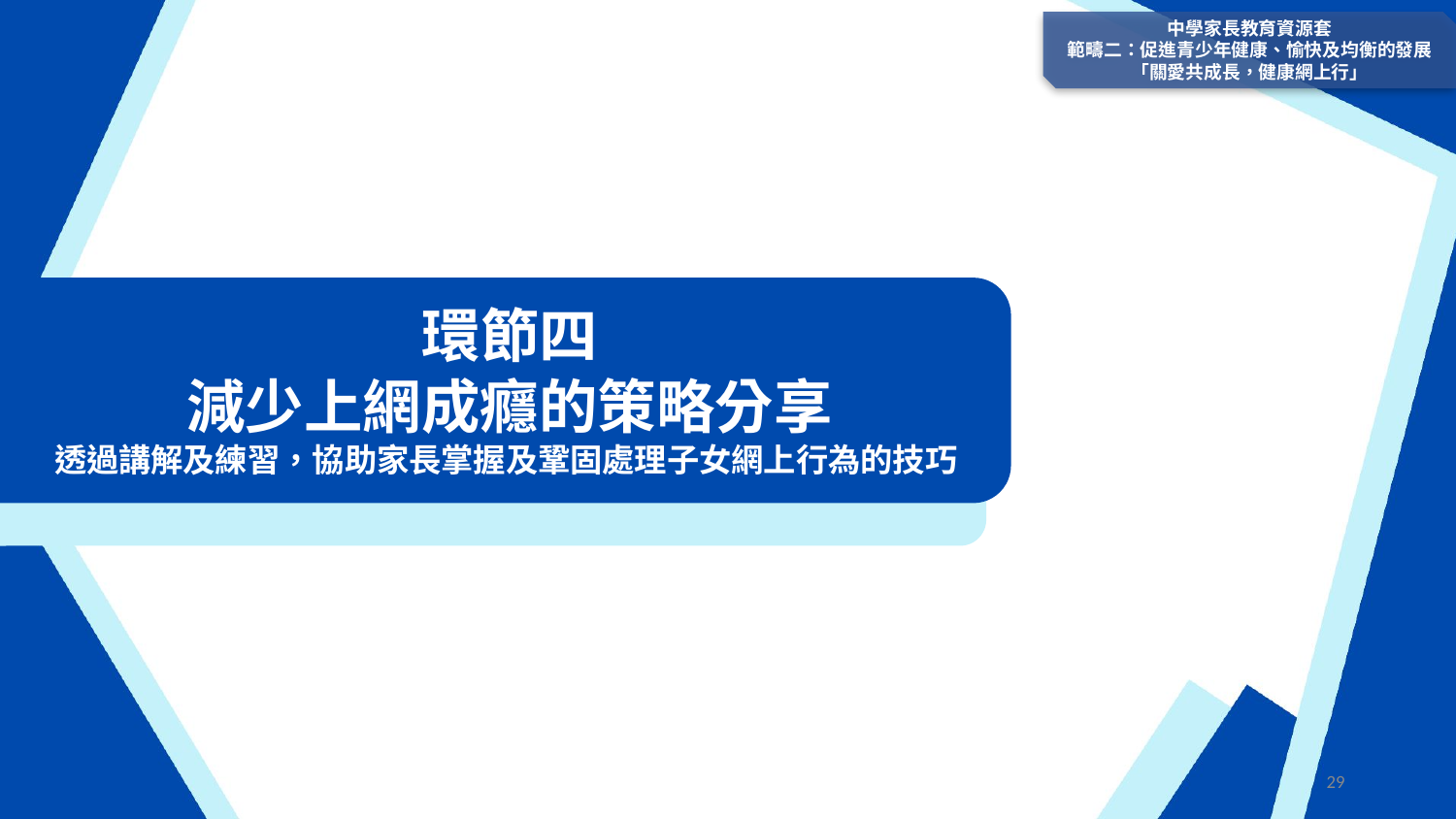

中學家長教育資源套
範疇二：促進青少年健康、愉快及均衡的發展
「關愛共成長，健康網上行」
環節四
減少上網成癮的策略分享
透過講解及練習，協助家長掌握及鞏固處理子女網上行為的技巧
29